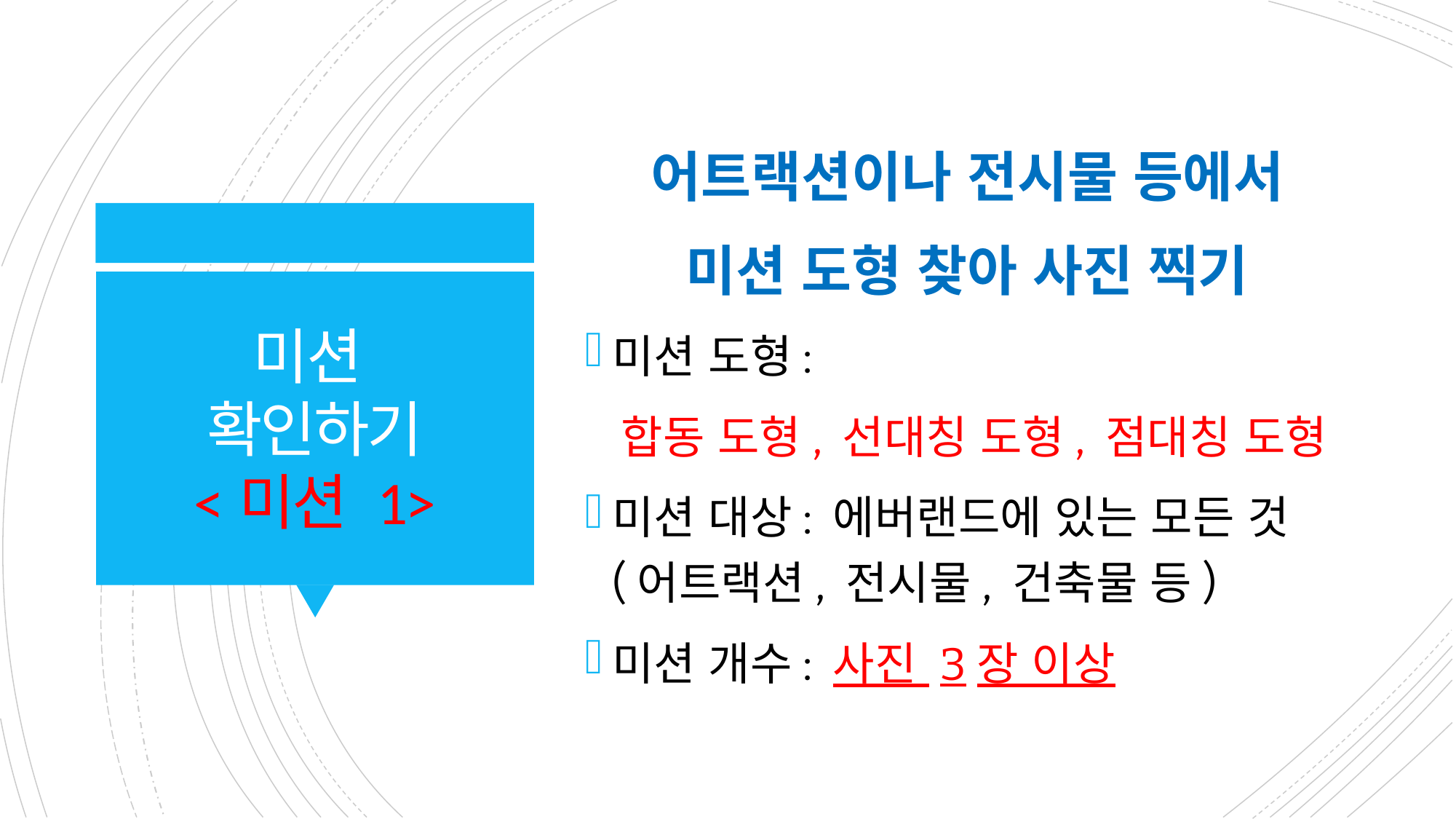

어트랙션이나 전시물 등에서
미션 도형 찾아 사진 찍기
미션 도형:
  합동 도형, 선대칭 도형, 점대칭 도형
미션 대상: 에버랜드에 있는 모든 것 (어트랙션, 전시물, 건축물 등)
미션 개수: 사진 3장 이상
# 미션 확인하기 <미션 1>